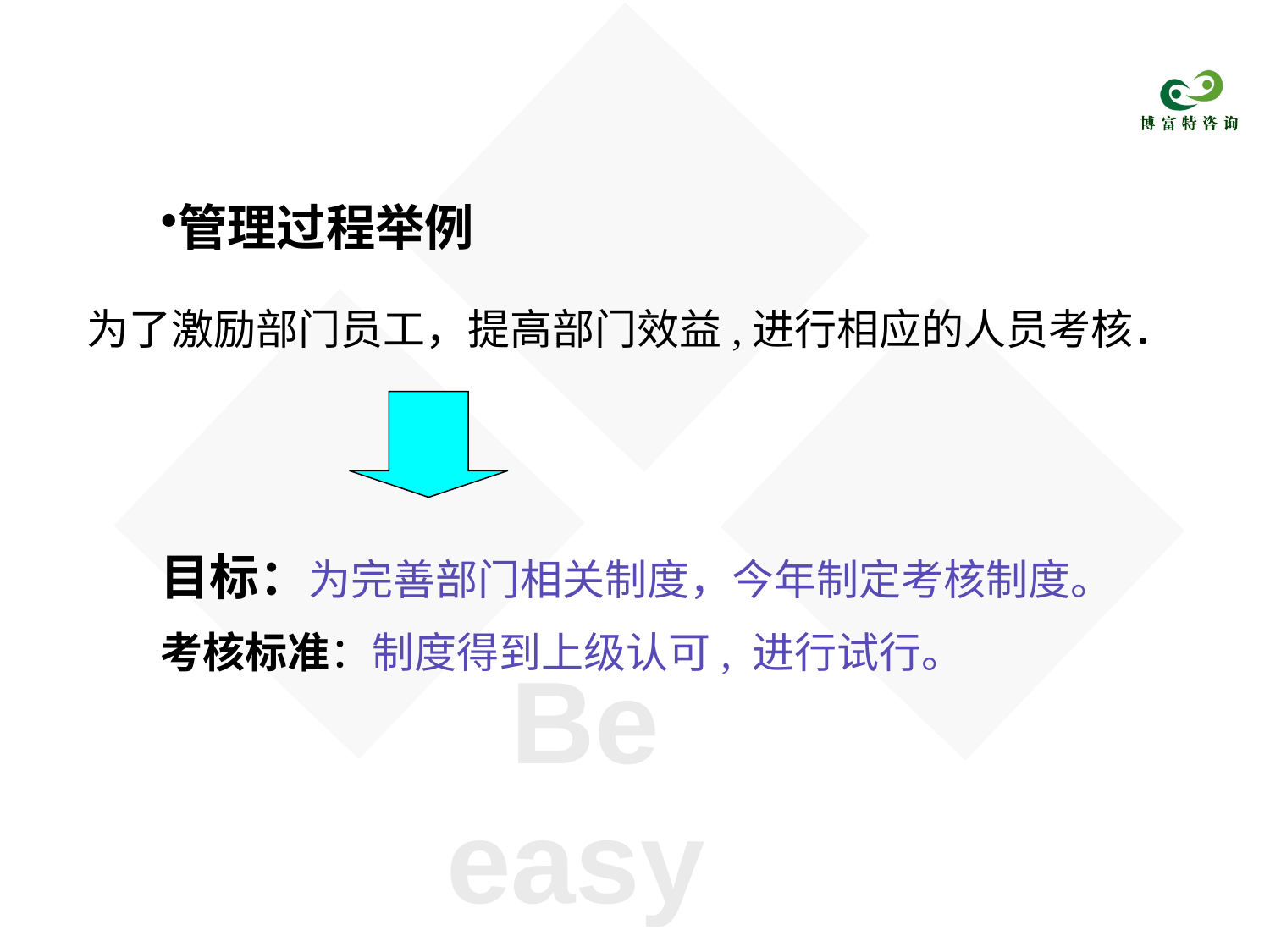

管理过程举例
为了激励部门员工，提高部门效益,进行相应的人员考核．

目标：为完善部门相关制度，今年制定考核制度。
考核标准：制度得到上级认可, 进行试行。